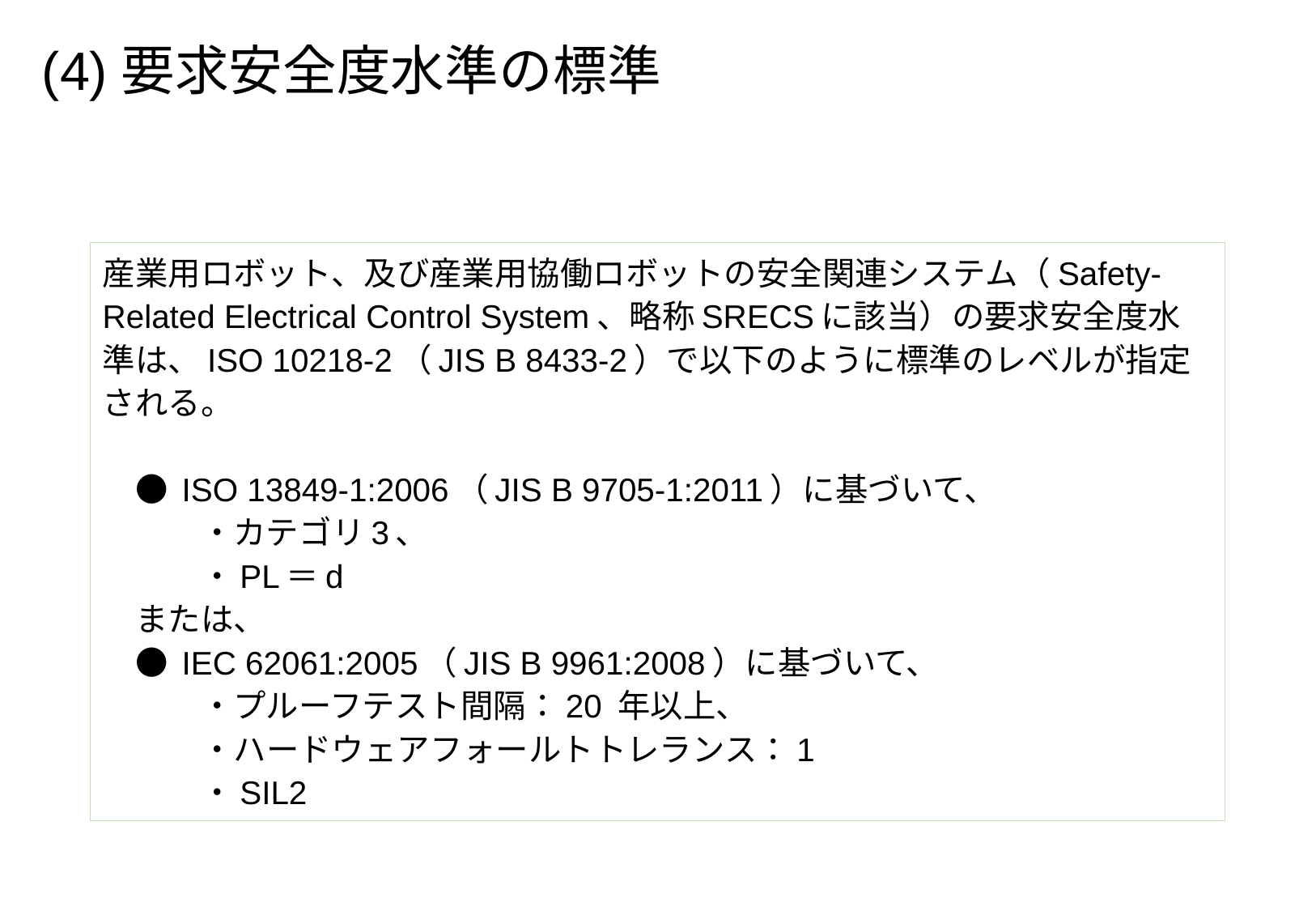

# (4)要求安全度水準の標準
産業用ロボット、及び産業用協働ロボットの安全関連システム（Safety-Related Electrical Control System、略称SRECSに該当）の要求安全度水準は、ISO 10218-2（JIS B 8433-2）で以下のように標準のレベルが指定される。

　● ISO 13849-1:2006（JIS B 9705-1:2011）に基づいて、
　　　・カテゴリ3、
　　　・PL＝d
　または、
　● IEC 62061:2005（JIS B 9961:2008）に基づいて、
　　　・プルーフテスト間隔：20 年以上、
　　　・ハードウェアフォールトトレランス：1
　　　・SIL2